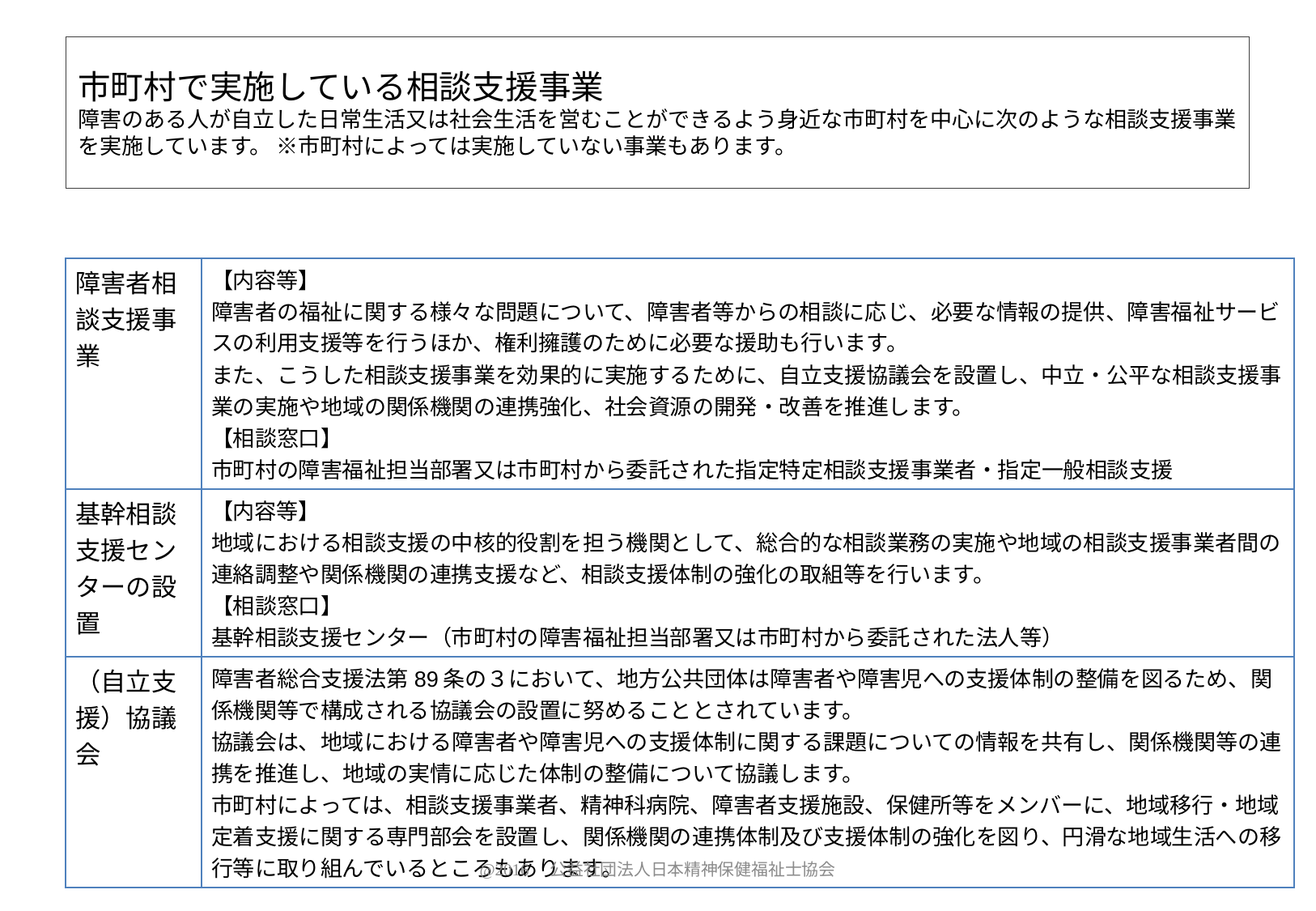

# 市町村で実施している相談支援事業 障害のある人が自立した日常生活又は社会生活を営むことができるよう身近な市町村を中心に次のような相談支援事業を実施しています。 ※市町村によっては実施していない事業もあります。
| 障害者相談支援事業 | 【内容等】 障害者の福祉に関する様々な問題について、障害者等からの相談に応じ、必要な情報の提供、障害福祉サービスの利用支援等を行うほか、権利擁護のために必要な援助も行います。 また、こうした相談支援事業を効果的に実施するために、自立支援協議会を設置し、中立・公平な相談支援事業の実施や地域の関係機関の連携強化、社会資源の開発・改善を推進します。 【相談窓口】 市町村の障害福祉担当部署又は市町村から委託された指定特定相談支援事業者・指定一般相談支援 |
| --- | --- |
| 基幹相談支援センターの設置 | 【内容等】 地域における相談支援の中核的役割を担う機関として、総合的な相談業務の実施や地域の相談支援事業者間の連絡調整や関係機関の連携支援など、相談支援体制の強化の取組等を行います。 【相談窓口】 基幹相談支援センター（市町村の障害福祉担当部署又は市町村から委託された法人等） |
| （自立支援）協議会 | 障害者総合支援法第89条の３において、地方公共団体は障害者や障害児への支援体制の整備を図るため、関係機関等で構成される協議会の設置に努めることとされています。 協議会は、地域における障害者や障害児への支援体制に関する課題についての情報を共有し、関係機関等の連携を推進し、地域の実情に応じた体制の整備について協議します。 市町村によっては、相談支援事業者、精神科病院、障害者支援施設、保健所等をメンバーに、地域移行・地域定着支援に関する専門部会を設置し、関係機関の連携体制及び支援体制の強化を図り、円滑な地域生活への移行等に取り組んでいるところもあります。 |
@2016　公益社団法人日本精神保健福祉士協会